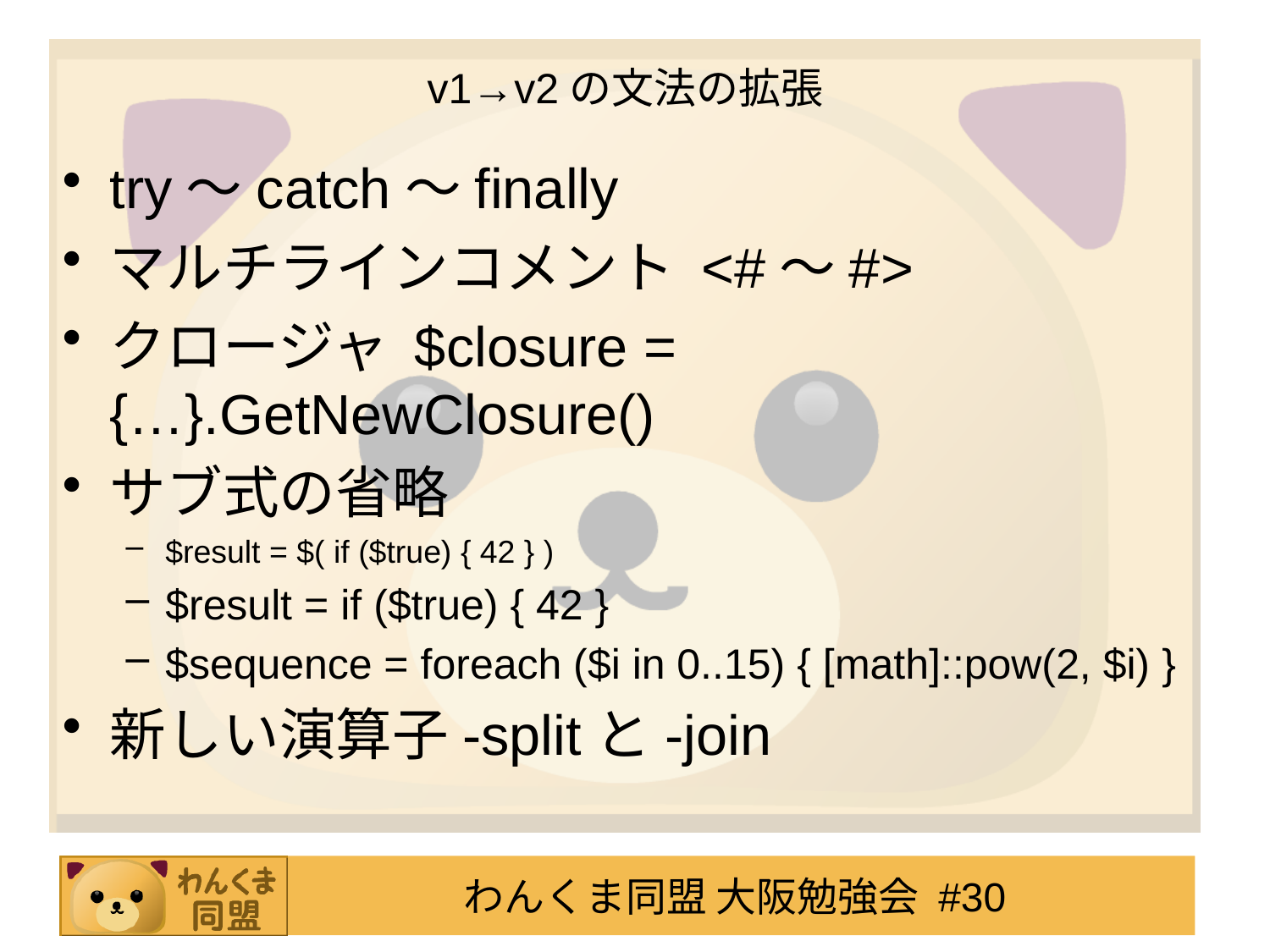

# v1→v2の文法の拡張
try～catch～finally
マルチラインコメント <#～#>
クロージャ $closure = {…}.GetNewClosure()
サブ式の省略
$result = $( if ($true) { 42 } )
$result = if ($true) { 42 }
$sequence = foreach ($i in 0..15) { [math]::pow(2, $i) }
新しい演算子-splitと-join